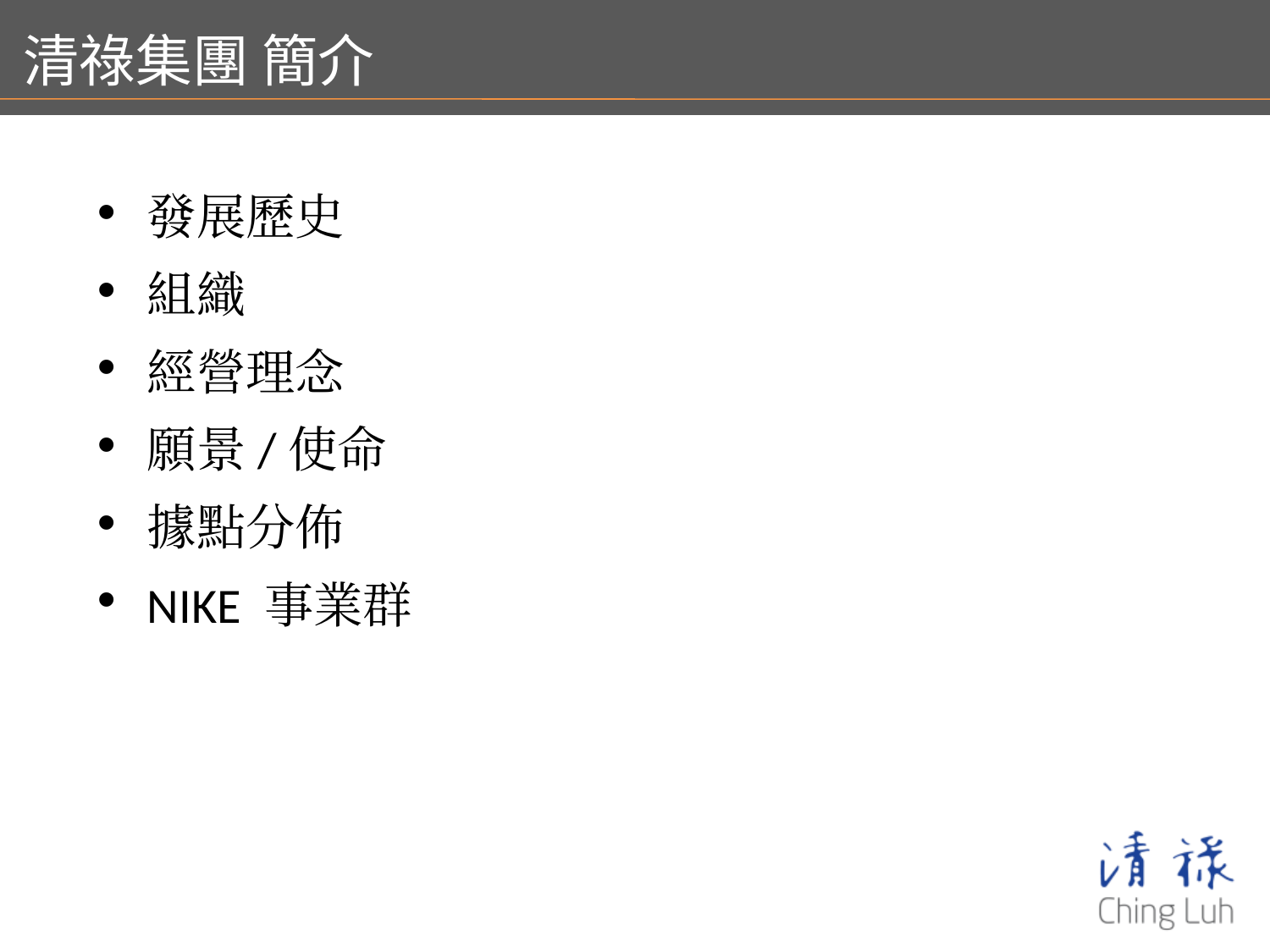

清祿集團 簡介
發展歷史
組織
經營理念
願景/使命
據點分佈
NIKE 事業群